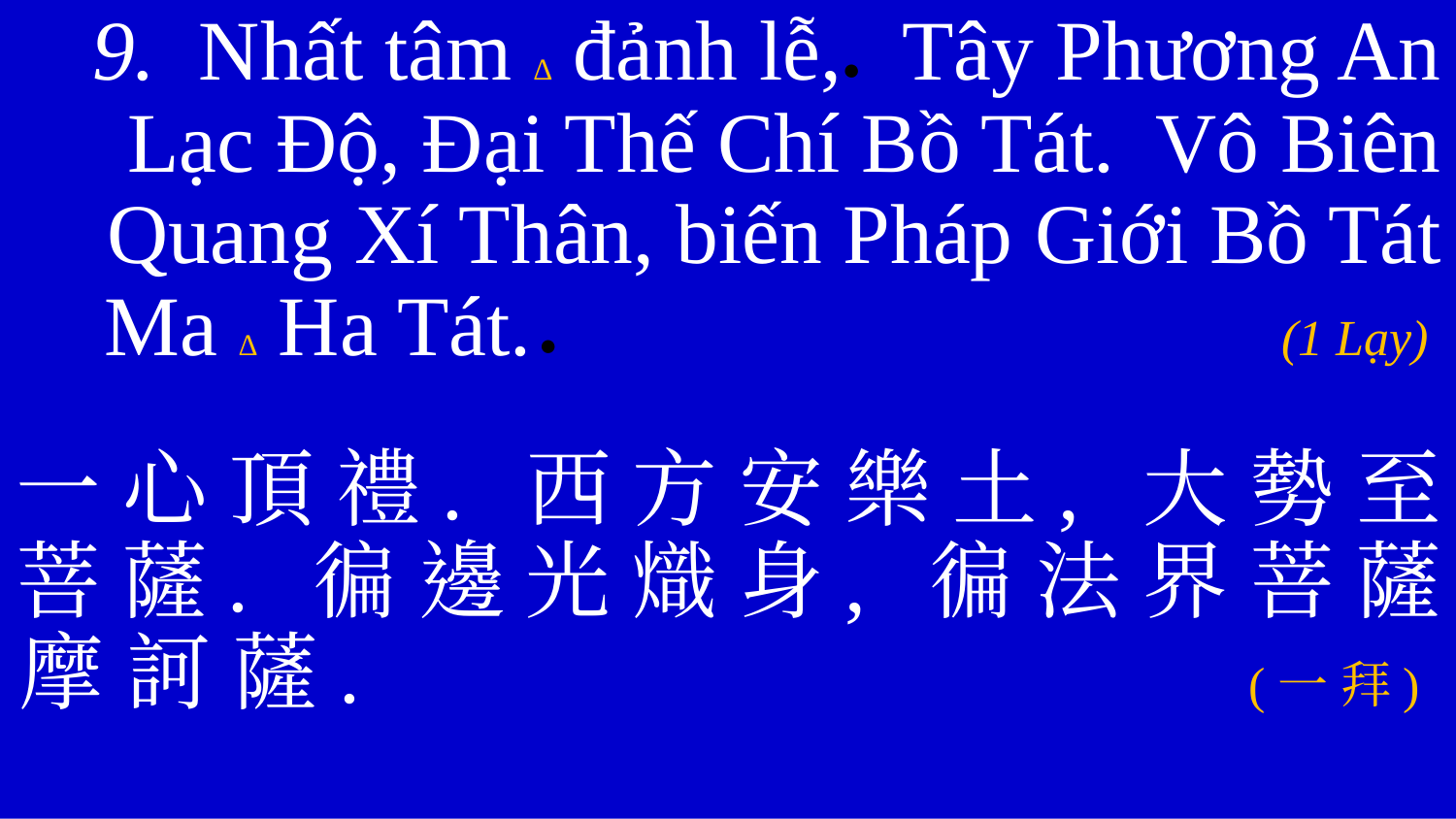

9.  Nhất tâm ∆ đảnh lễ,●  Tây Phương An Lạc Độ, Đại Thế Chí Bồ Tát.  Vô Biên Quang Xí Thân, biến Pháp Giới Bồ Tát Ma ∆ Ha Tát. ● 					 (1 Lạy)

一 心 頂 禮.  西 方 安 樂 土,  大 勢 至 菩 薩.  徧 邊 光 熾 身,  徧 法 界 菩 薩 摩 訶 薩.                                          (一 拜)